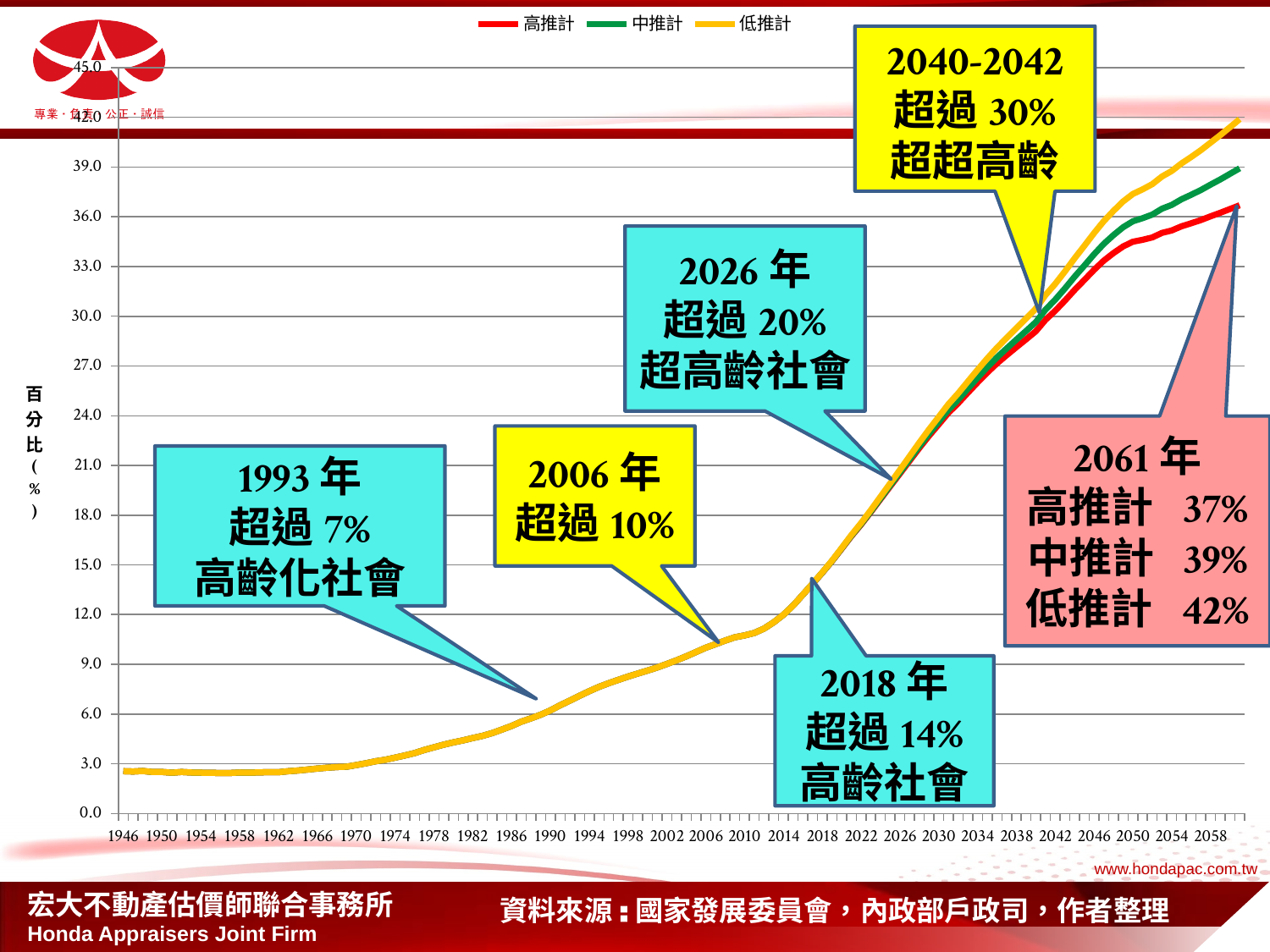

### Chart

| Category | 高推計 | 中推計 | 低推計 |
|---|---|---|---|
| 1946 | 2.55 | 2.55 | 2.55 |
| 1947 | 2.53 | 2.53 | 2.53 |
| 1948 | 2.56 | 2.56 | 2.56 |
| 1949 | 2.5 | 2.5 | 2.5 |
| 1950 | 2.5 | 2.5 | 2.5 |
| 1951 | 2.46 | 2.46 | 2.46 |
| 1952 | 2.5 | 2.5 | 2.5 |
| 1953 | 2.4699999999999998 | 2.4699999999999998 | 2.4699999999999998 |
| 1954 | 2.46 | 2.46 | 2.46 |
| 1955 | 2.4499999999999997 | 2.4499999999999997 | 2.4499999999999997 |
| 1956 | 2.44 | 2.44 | 2.44 |
| 1957 | 2.44 | 2.44 | 2.44 |
| 1958 | 2.4699999999999998 | 2.4699999999999998 | 2.4699999999999998 |
| 1959 | 2.46 | 2.46 | 2.46 |
| 1960 | 2.48 | 2.48 | 2.48 |
| 1961 | 2.4899999999999998 | 2.4899999999999998 | 2.4899999999999998 |
| 1962 | 2.4899999999999998 | 2.4899999999999998 | 2.4899999999999998 |
| 1963 | 2.55 | 2.55 | 2.55 |
| 1964 | 2.59 | 2.59 | 2.59 |
| 1965 | 2.65 | 2.65 | 2.65 |
| 1966 | 2.71 | 2.71 | 2.71 |
| 1967 | 2.7600000000000002 | 2.7600000000000002 | 2.7600000000000002 |
| 1968 | 2.8 | 2.8 | 2.8 |
| 1969 | 2.82 | 2.82 | 2.82 |
| 1970 | 2.92 | 2.92 | 2.92 |
| 1971 | 3.03 | 3.03 | 3.03 |
| 1972 | 3.15 | 3.15 | 3.15 |
| 1973 | 3.24 | 3.24 | 3.24 |
| 1974 | 3.3699999999999997 | 3.3699999999999997 | 3.3699999999999997 |
| 1975 | 3.5 | 3.5 | 3.5 |
| 1976 | 3.64 | 3.64 | 3.64 |
| 1977 | 3.8299999999999987 | 3.8299999999999987 | 3.8299999999999987 |
| 1978 | 3.9899999999999998 | 3.9899999999999998 | 3.9899999999999998 |
| 1979 | 4.1499999999999995 | 4.1499999999999995 | 4.1499999999999995 |
| 1980 | 4.29 | 4.29 | 4.29 |
| 1981 | 4.41 | 4.41 | 4.41 |
| 1982 | 4.55 | 4.55 | 4.55 |
| 1983 | 4.68 | 4.68 | 4.68 |
| 1984 | 4.85 | 4.85 | 4.85 |
| 1985 | 5.06 | 5.06 | 5.06 |
| 1986 | 5.28 | 5.28 | 5.28 |
| 1987 | 5.54 | 5.54 | 5.54 |
| 1988 | 5.74 | 5.74 | 5.74 |
| 1989 | 5.96 | 5.96 | 5.96 |
| 1990 | 6.22 | 6.22 | 6.22 |
| 1991 | 6.53 | 6.53 | 6.53 |
| 1992 | 6.81 | 6.81 | 6.81 |
| 1993 | 7.1 | 7.1 | 7.1 |
| 1994 | 7.38 | 7.38 | 7.38 |
| 1995 | 7.64 | 7.64 | 7.64 |
| 1996 | 7.8599999999999985 | 7.8599999999999985 | 7.8599999999999985 |
| 1997 | 8.06 | 8.06 | 8.06 |
| 1998 | 8.26 | 8.26 | 8.26 |
| 1999 | 8.44 | 8.44 | 8.44 |
| 2000 | 8.620000000000001 | 8.620000000000001 | 8.620000000000001 |
| 2001 | 8.81 | 8.81 | 8.81 |
| 2002 | 9.02 | 9.02 | 9.02 |
| 2003 | 9.239999999999998 | 9.239999999999998 | 9.239999999999998 |
| 2004 | 9.48 | 9.48 | 9.48 |
| 2005 | 9.739999999999998 | 9.739999999999998 | 9.739999999999998 |
| 2006 | 10.0 | 10.0 | 10.0 |
| 2007 | 10.21 | 10.21 | 10.21 |
| 2008 | 10.43 | 10.43 | 10.43 |
| 2009 | 10.629999999999999 | 10.629999999999999 | 10.629999999999999 |
| 2010 | 10.739999999999998 | 10.739999999999998 | 10.739999999999998 |
| 2011 | 10.89 | 10.89 | 10.89 |
| 2012 | 11.15 | 11.15 | 11.15 |
| 2013 | 11.53 | 11.53 | 11.53 |
| 2014 | 11.99 | 11.99 | 11.99 |
| 2015 | 12.543999999999999 | 12.543999999999999 | 12.543999999999999 |
| 2016 | 13.197000000000001 | 13.2 | 13.202 |
| 2017 | 13.853000000000026 | 13.859000000000076 | 13.866000000000026 |
| 2018 | 14.519 | 14.529 | 14.540999999999999 |
| 2019 | 15.216000000000001 | 15.230999999999998 | 15.25 |
| 2020 | 15.966000000000006 | 15.986000000000002 | 16.015999999999988 |
| 2021 | 16.72899999999999 | 16.755 | 16.797999999999988 |
| 2022 | 17.43 | 17.46199999999999 | 17.521 |
| 2023 | 18.181 | 18.221999999999987 | 18.29899999999999 |
| 2024 | 18.959 | 19.009 | 19.108 |
| 2025 | 19.732 | 19.79299999999999 | 19.917000000000005 |
| 2026 | 20.5 | 20.575 | 20.727 |
| 2027 | 21.271999999999988 | 21.361999999999988 | 21.54599999999999 |
| 2028 | 22.04899999999999 | 22.15700000000013 | 22.376 |
| 2029 | 22.78399999999989 | 22.915 | 23.171 |
| 2030 | 23.478 | 23.633 | 23.928999999999814 |
| 2031 | 24.172 | 24.355 | 24.694 |
| 2032 | 24.752 | 24.96399999999989 | 25.347 |
| 2033 | 25.384 | 25.63000000000003 | 26.06 |
| 2034 | 26.003 | 26.28699999999989 | 26.765999999999806 |
| 2035 | 26.605 | 26.927999999999987 | 27.457999999999988 |
| 2036 | 27.156 | 27.52 | 28.103000000000005 |
| 2037 | 27.653 | 28.061 | 28.697 |
| 2038 | 28.136 | 28.591 | 29.2829999999998 |
| 2039 | 28.609000000000005 | 29.113000000000035 | 29.863 |
| 2040 | 29.092 | 29.646999999999988 | 30.459 |
| 2041 | 29.7829999999998 | 30.396 | 31.279 |
| 2042 | 30.332 | 31.002 | 31.954999999999988 |
| 2043 | 30.944999999999986 | 31.678 | 32.706 |
| 2044 | 31.591 | 32.388999999999996 | 33.49800000000001 |
| 2045 | 32.191 | 33.056999999999995 | 34.249 |
| 2046 | 32.79900000000006 | 33.73600000000001 | 35.016000000000005 |
| 2047 | 33.355 | 34.365 | 35.73600000000001 |
| 2048 | 33.81399999999999 | 34.897000000000006 | 36.36 |
| 2049 | 34.214000000000006 | 35.373000000000005 | 36.929 |
| 2050 | 34.497 | 35.73000000000001 | 37.379000000000005 |
| 2051 | 34.613 | 35.916999999999994 | 37.657000000000004 |
| 2052 | 34.756 | 36.134 | 37.969 |
| 2053 | 35.03 | 36.491 | 38.433 |
| 2054 | 35.176 | 36.717000000000006 | 38.764 |
| 2055 | 35.426 | 37.056000000000004 | 39.22000000000001 |
| 2056 | 35.609 | 37.328 | 39.609 |
| 2057 | 35.803000000000004 | 37.615 | 40.019000000000005 |
| 2058 | 36.02800000000001 | 37.939 | 40.473000000000006 |
| 2059 | 36.24200000000001 | 38.254000000000005 | 40.92400000000001 |
| 2060 | 36.47 | 38.59 | 41.403000000000006 |
| 2061 | 36.69600000000001 | 38.927 | 41.888999999999996 |
2040-2042
超過30%
超超高齡
2026年
超過20%
超高齡社會
2061年
高推計  37%
中推計  39%
低推計  42%
2006年
超過10%
1993年
超過7%
高齡化社會
2018年
超過14%
高齡社會
資料來源:國家發展委員會，內政部戶政司，作者整理